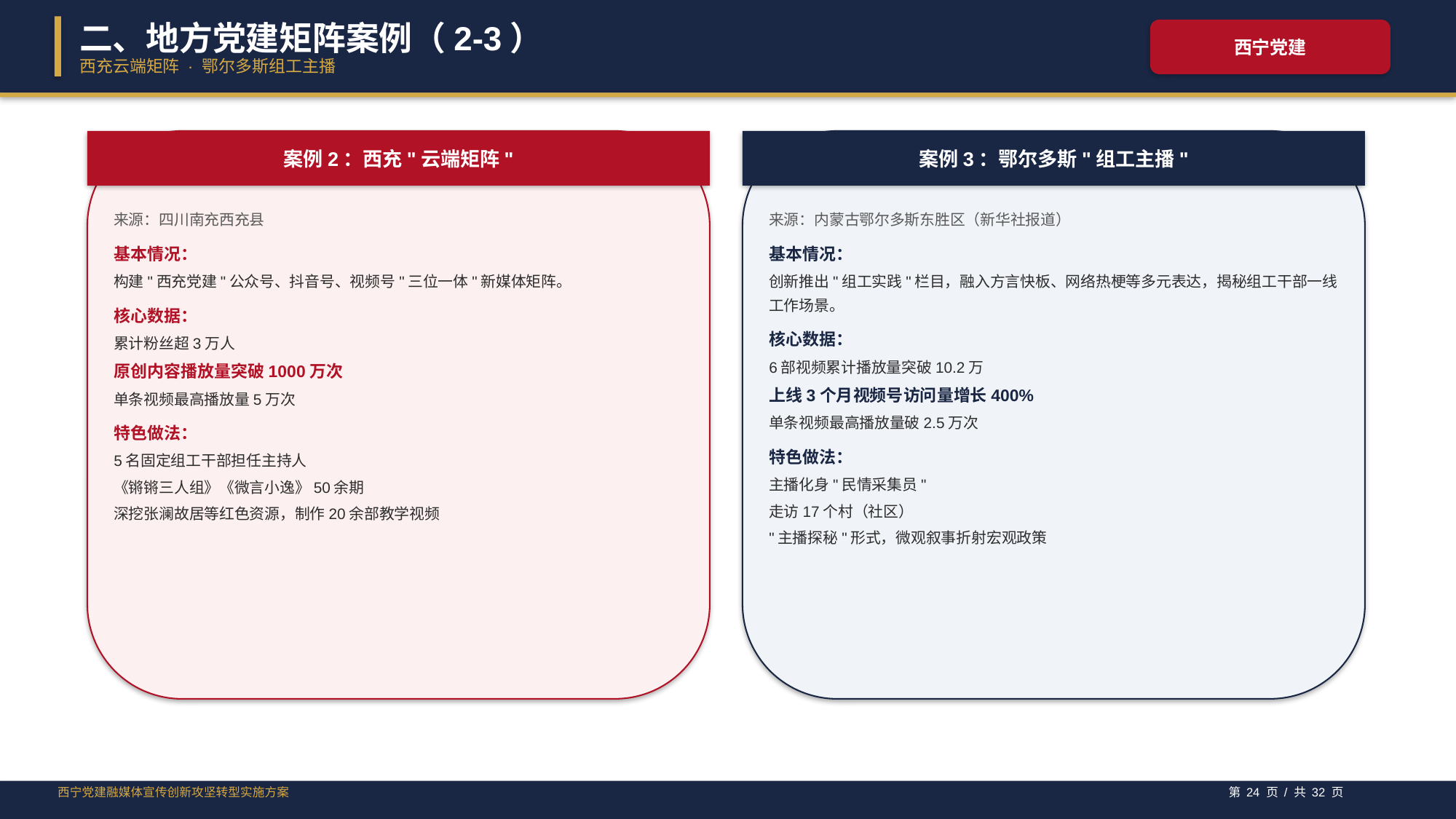

二、地方党建矩阵案例（2-3）

西宁党建
西充云端矩阵 · 鄂尔多斯组工主播

案例2：西充"云端矩阵"

案例3：鄂尔多斯"组工主播"
来源：四川南充西充县
基本情况：
构建"西充党建"公众号、抖音号、视频号"三位一体"新媒体矩阵。
核心数据：
累计粉丝超3万人
原创内容播放量突破1000万次
单条视频最高播放量5万次
特色做法：
5名固定组工干部担任主持人
《锵锵三人组》《微言小逸》50余期
深挖张澜故居等红色资源，制作20余部教学视频
来源：内蒙古鄂尔多斯东胜区（新华社报道）
基本情况：
创新推出"组工实践"栏目，融入方言快板、网络热梗等多元表达，揭秘组工干部一线工作场景。
核心数据：
6部视频累计播放量突破10.2万
上线3个月视频号访问量增长400%
单条视频最高播放量破2.5万次
特色做法：
主播化身"民情采集员"
走访17个村（社区）
"主播探秘"形式，微观叙事折射宏观政策

西宁党建融媒体宣传创新攻坚转型实施方案
第 24 页 / 共 32 页